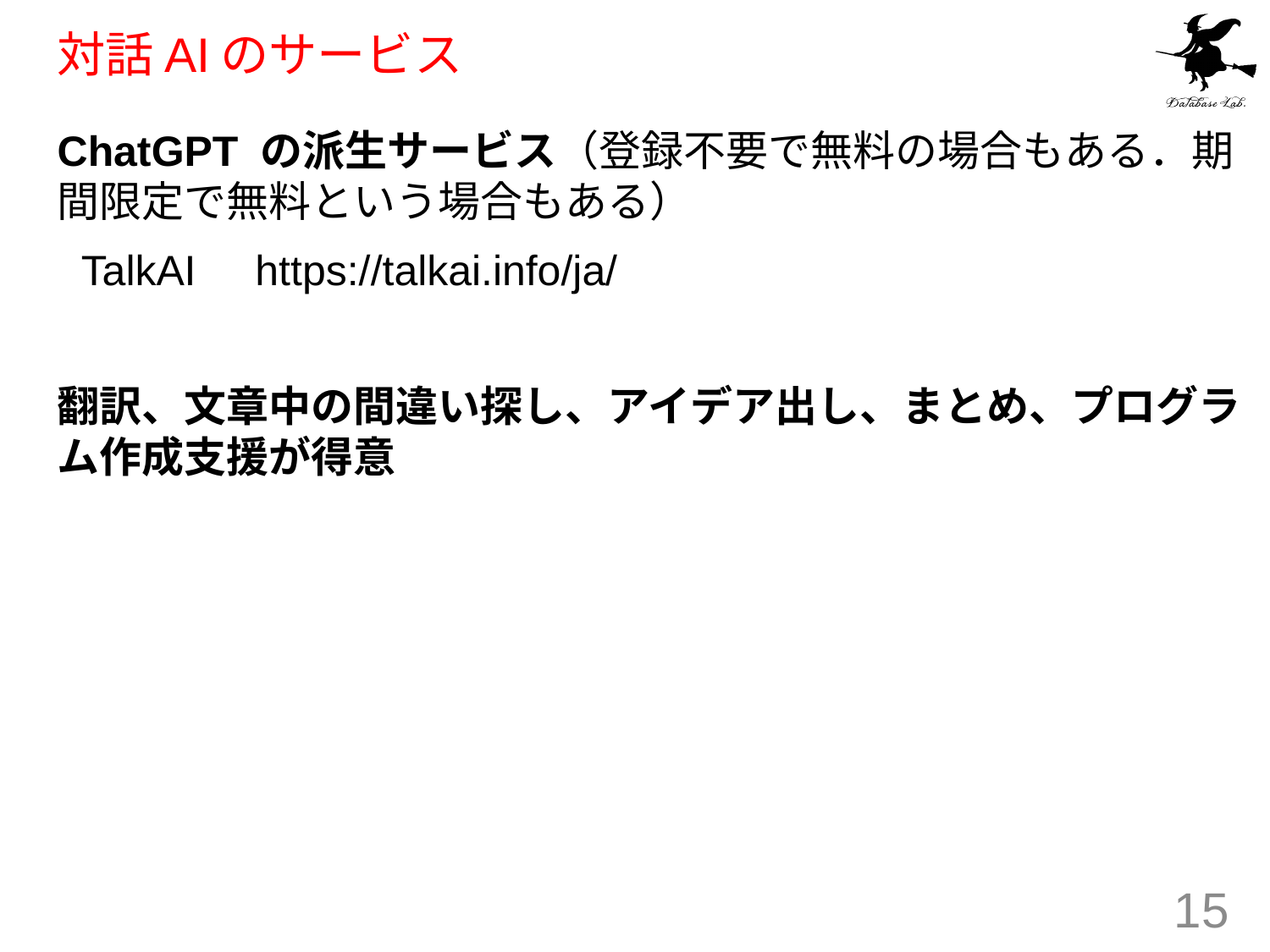

# 対話AIのサービス
ChatGPT の派生サービス（登録不要で無料の場合もある．期間限定で無料という場合もある）
  TalkAI     https://talkai.info/ja/

翻訳、文章中の間違い探し、アイデア出し、まとめ、プログラム作成支援が得意

15